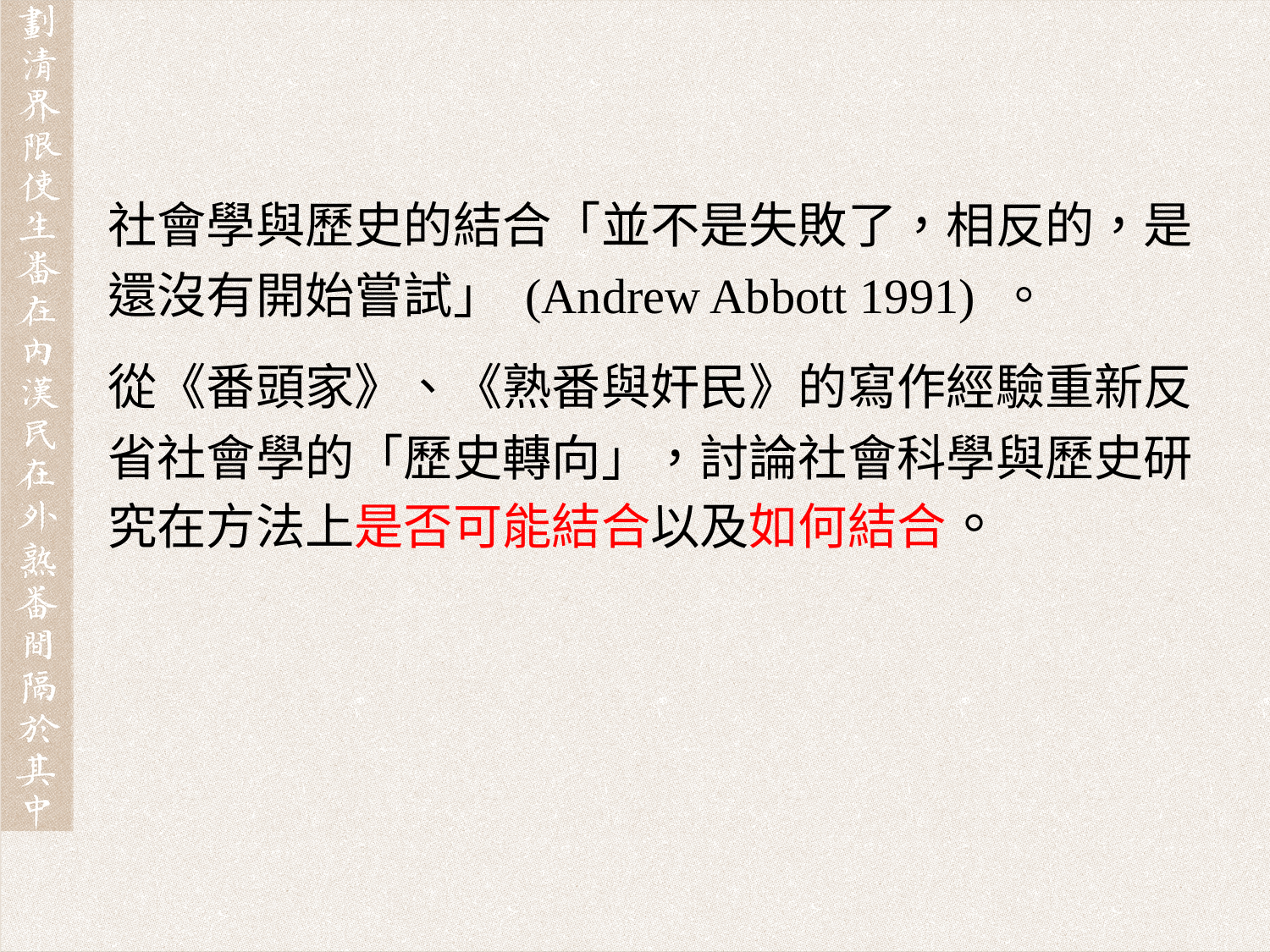

社會學與歷史的結合「並不是失敗了，相反的，是還沒有開始嘗試」 (Andrew Abbott 1991) 。
從《番頭家》、《熟番與奸民》的寫作經驗重新反省社會學的「歷史轉向」，討論社會科學與歷史研究在方法上是否可能結合以及如何結合。